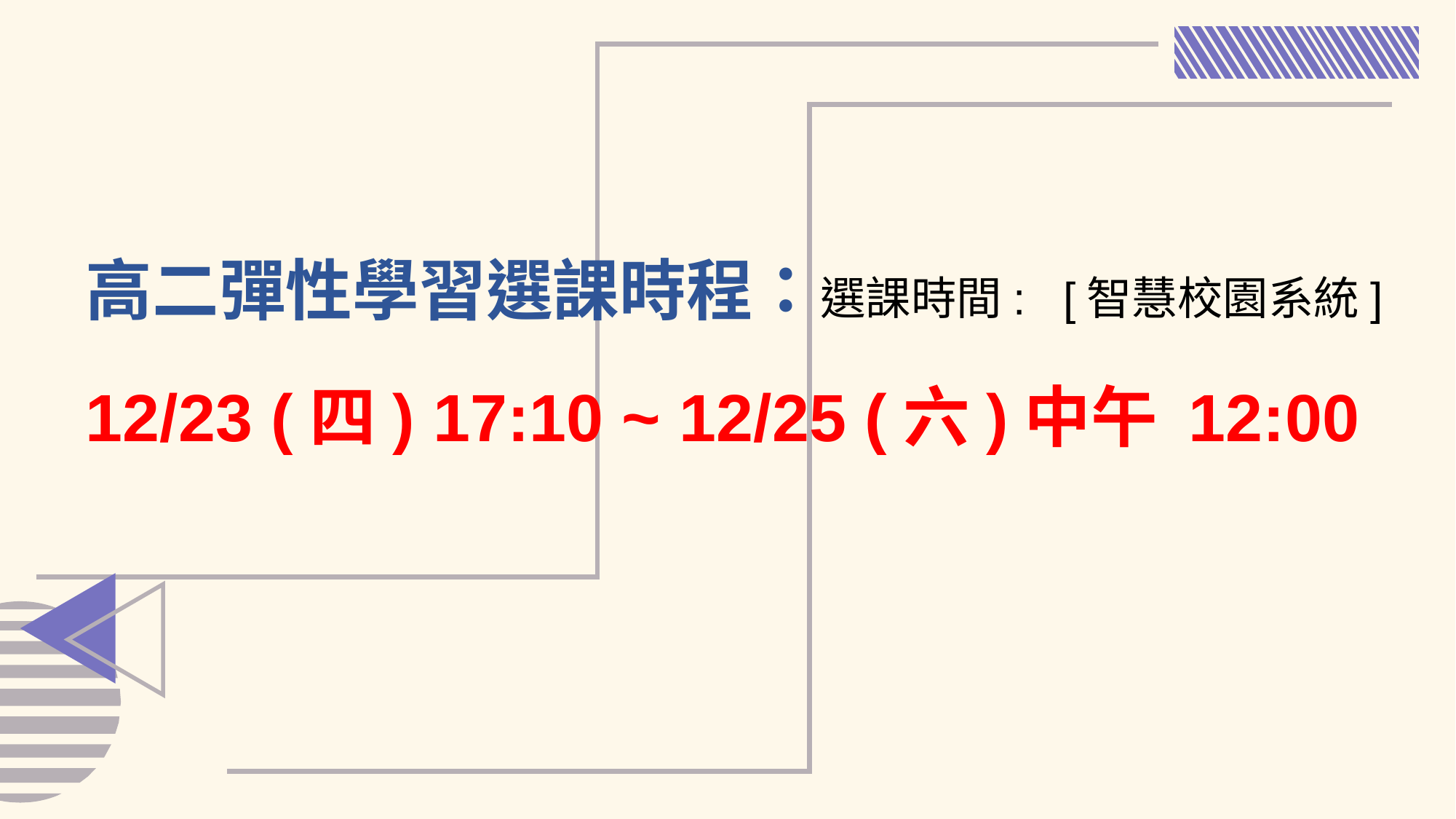

高二彈性學習選課時程：選課時間:   [智慧校園系統]
12/23 (四) 17:10 ~ 12/25 (六)中午 12:00